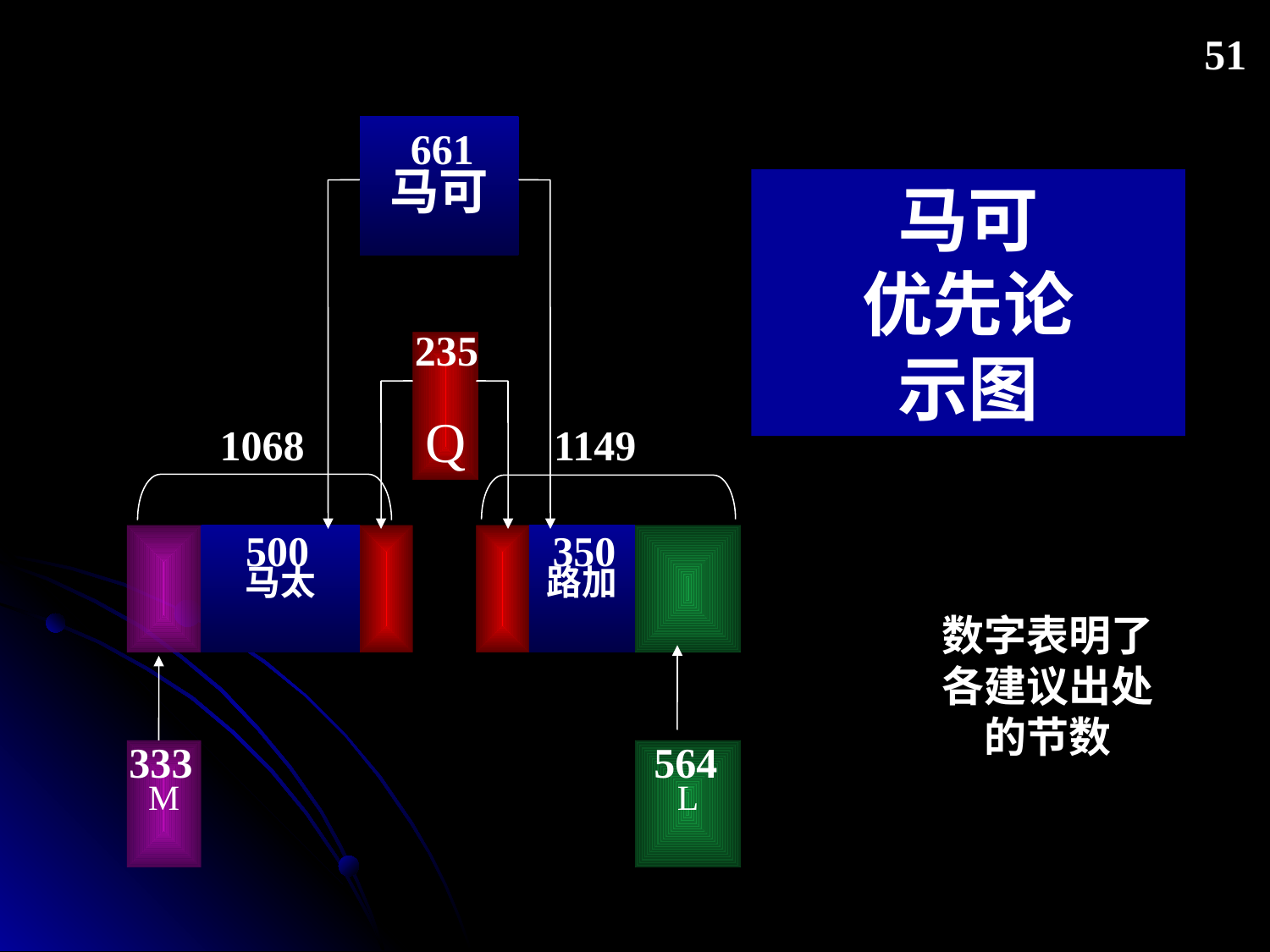

51
51

马可

661
马可
优先论
示图

235

Q

1068

1149
500

马太

350

路加

数字表明了各建议出处的节数

333

M

564

L